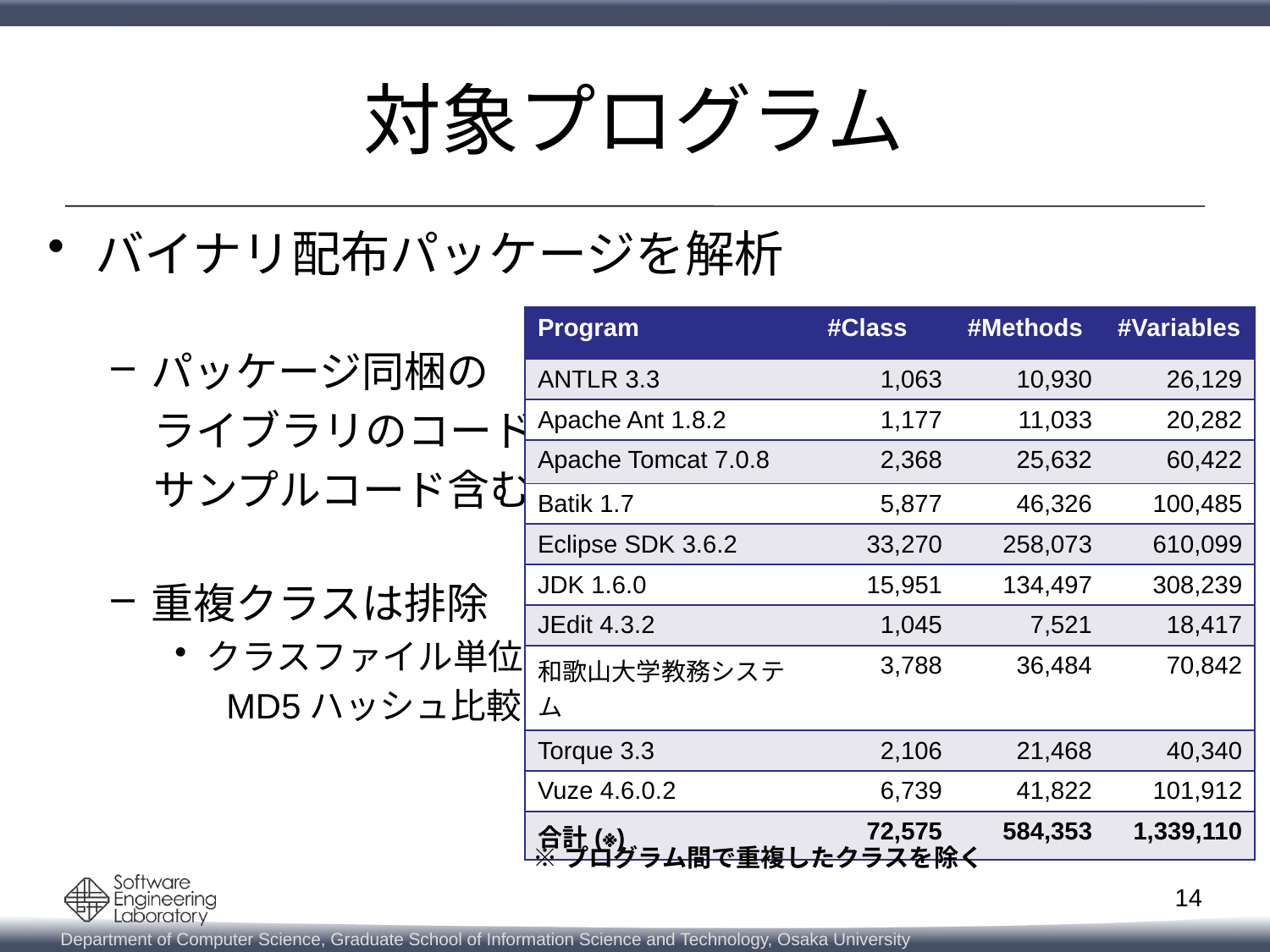

# 対象プログラム
バイナリ配布パッケージを解析

パッケージ同梱の
　ライブラリのコード,
　サンプルコード含む

重複クラスは排除
クラスファイル単位，
　 MD5ハッシュ比較

| Program | #Class | #Methods | #Variables |
| --- | --- | --- | --- |
| ANTLR 3.3 | 1,063 | 10,930 | 26,129 |
| Apache Ant 1.8.2 | 1,177 | 11,033 | 20,282 |
| Apache Tomcat 7.0.8 | 2,368 | 25,632 | 60,422 |
| Batik 1.7 | 5,877 | 46,326 | 100,485 |
| Eclipse SDK 3.6.2 | 33,270 | 258,073 | 610,099 |
| JDK 1.6.0 | 15,951 | 134,497 | 308,239 |
| JEdit 4.3.2 | 1,045 | 7,521 | 18,417 |
| 和歌山大学教務システム | 3,788 | 36,484 | 70,842 |
| Torque 3.3 | 2,106 | 21,468 | 40,340 |
| Vuze 4.6.0.2 | 6,739 | 41,822 | 101,912 |
| 合計(※) | 72,575 | 584,353 | 1,339,110 |
※プログラム間で重複したクラスを除く
14